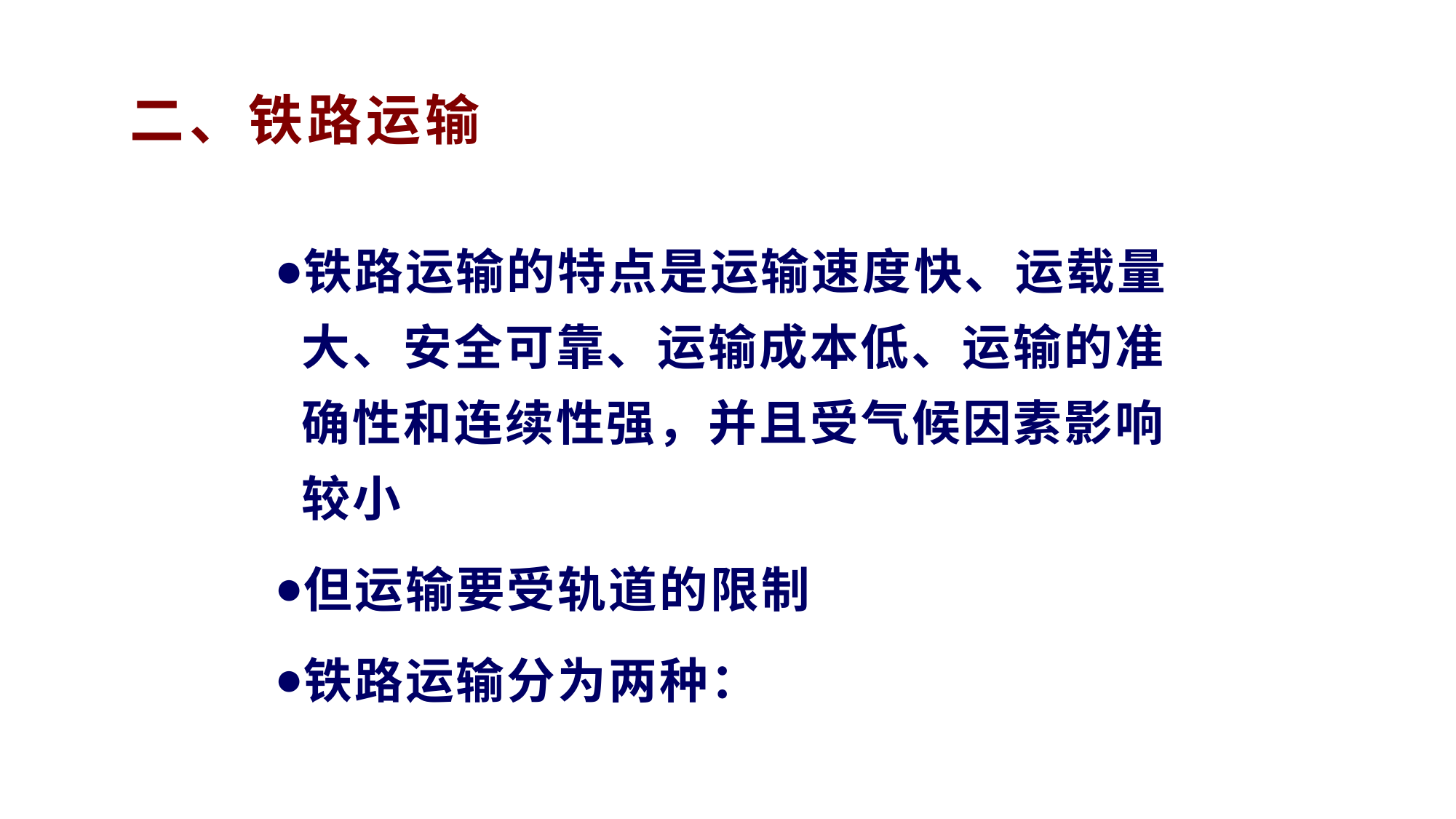

# 二、铁路运输
铁路运输的特点是运输速度快、运载量大、安全可靠、运输成本低、运输的准确性和连续性强，并且受气候因素影响较小
但运输要受轨道的限制
铁路运输分为两种：